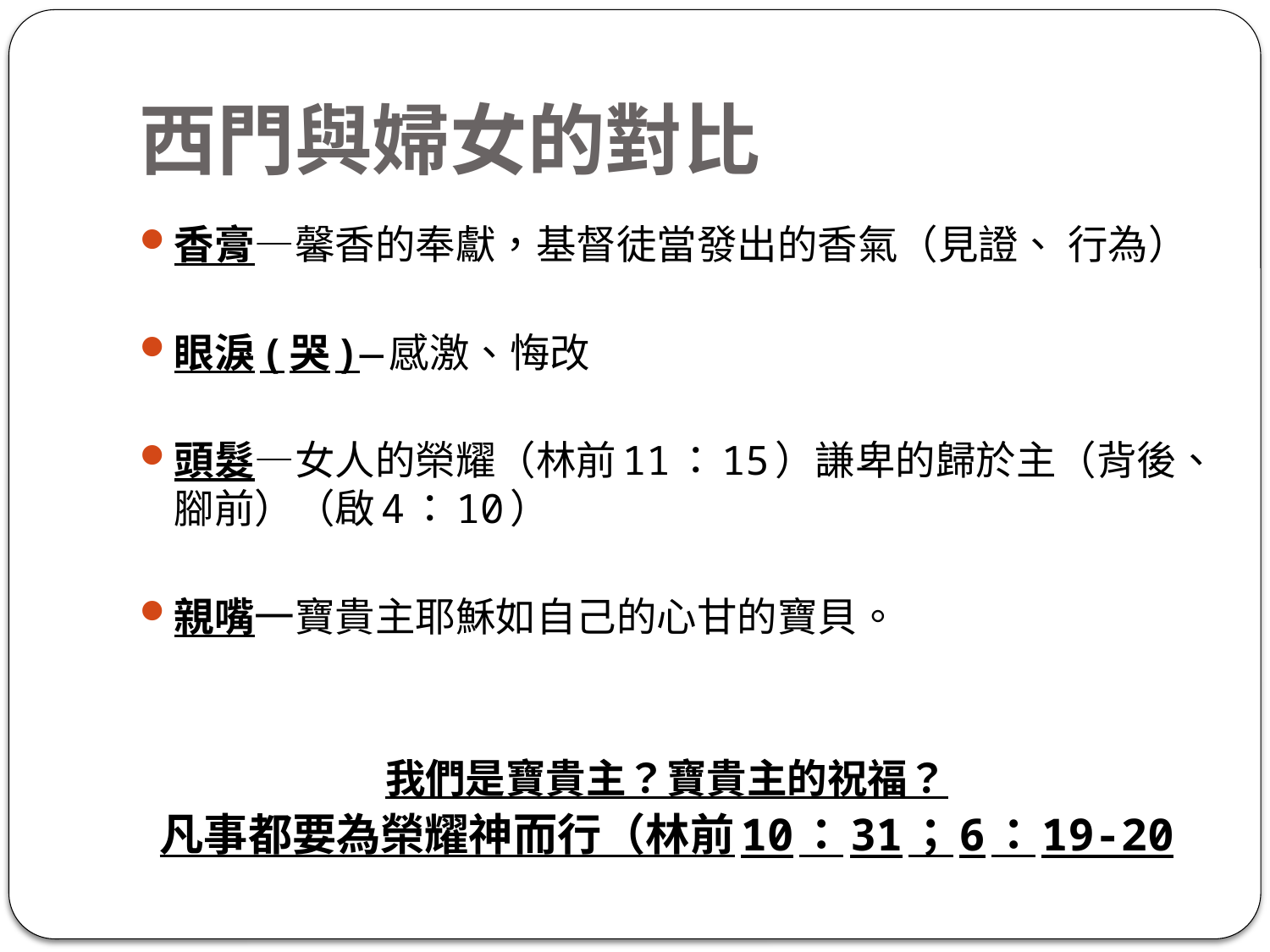

# 西門與婦女的對比

香膏—馨香的奉獻，基督徒當發出的香氣（見證、 行為）

眼淚(哭)—感激、悔改

頭髮—女人的榮耀（林前11：15）謙卑的歸於主（背後、腳前）（啟4：10）

親嘴一寶貴主耶穌如自己的心甘的寶貝。

我們是寶貴主？寶貴主的祝福？
凡事都要為榮耀神而行（林前10：31；6：19-20